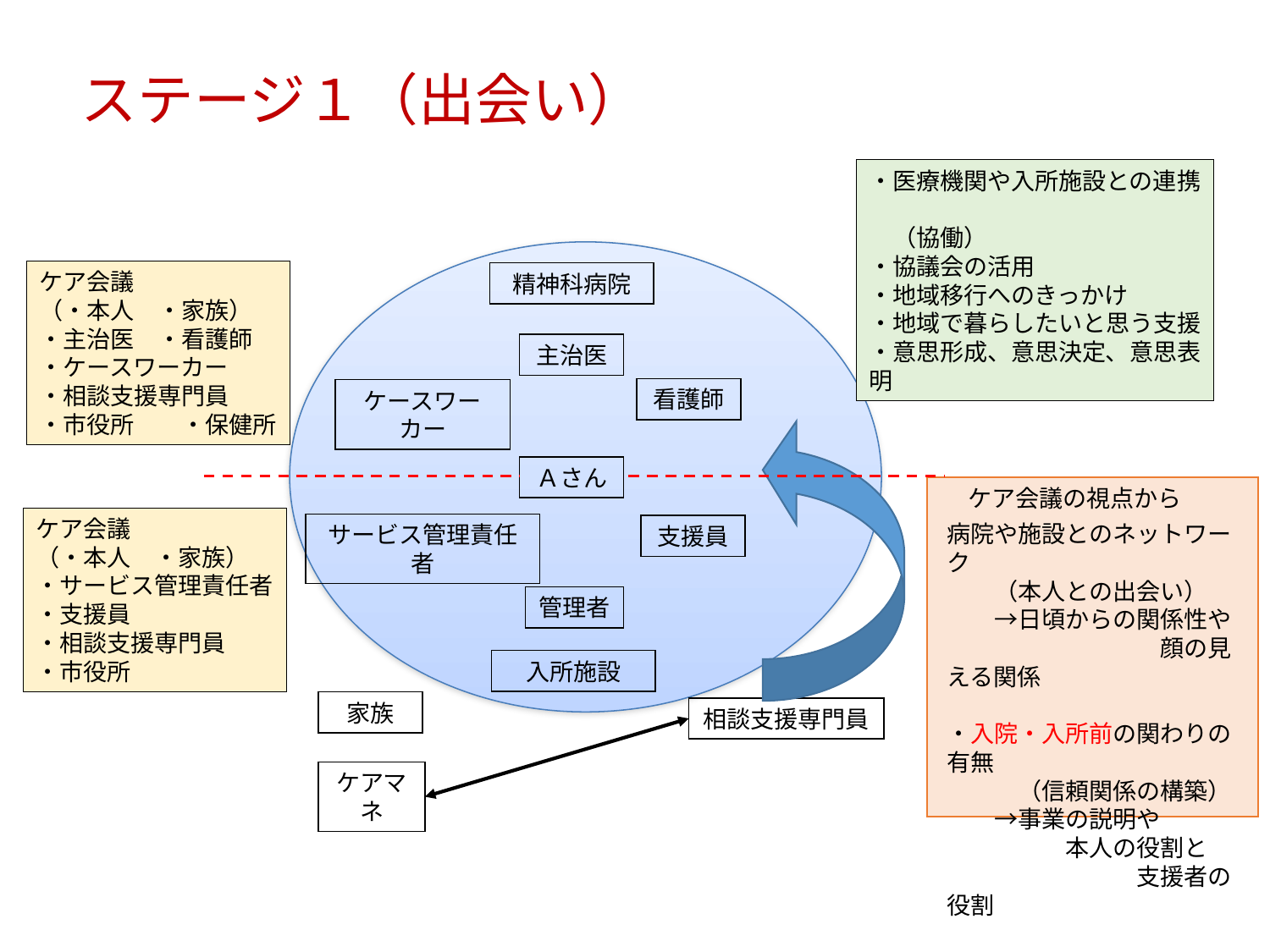

ステージ１（出会い）
・医療機関や入所施設との連携
　（協働）
・協議会の活用
・地域移行へのきっかけ
・地域で暮らしたいと思う支援
・意思形成、意思決定、意思表明

ケア会議
（・本人　・家族）
・主治医　・看護師
・ケースワーカー
・相談支援専門員
・市役所　　・保健所
精神科病院
主治医
看護師
ケースワーカー

Ａさん
ケア会議の視点から

ケア会議
（・本人　・家族）
・サービス管理責任者
・支援員
・相談支援専門員
・市役所
病院や施設とのネットワーク
　　（本人との出会い）
　　→日頃からの関係性や
　　　　　　　　　顔の見える関係

・入院・入所前の関わりの有無
　　　（信頼関係の構築）
　　→事業の説明や
　　　　　本人の役割と
　　　　　　　　支援者の役割
サービス管理責任者
支援員
管理者
入所施設
家族
相談支援専門員
ケアマネ